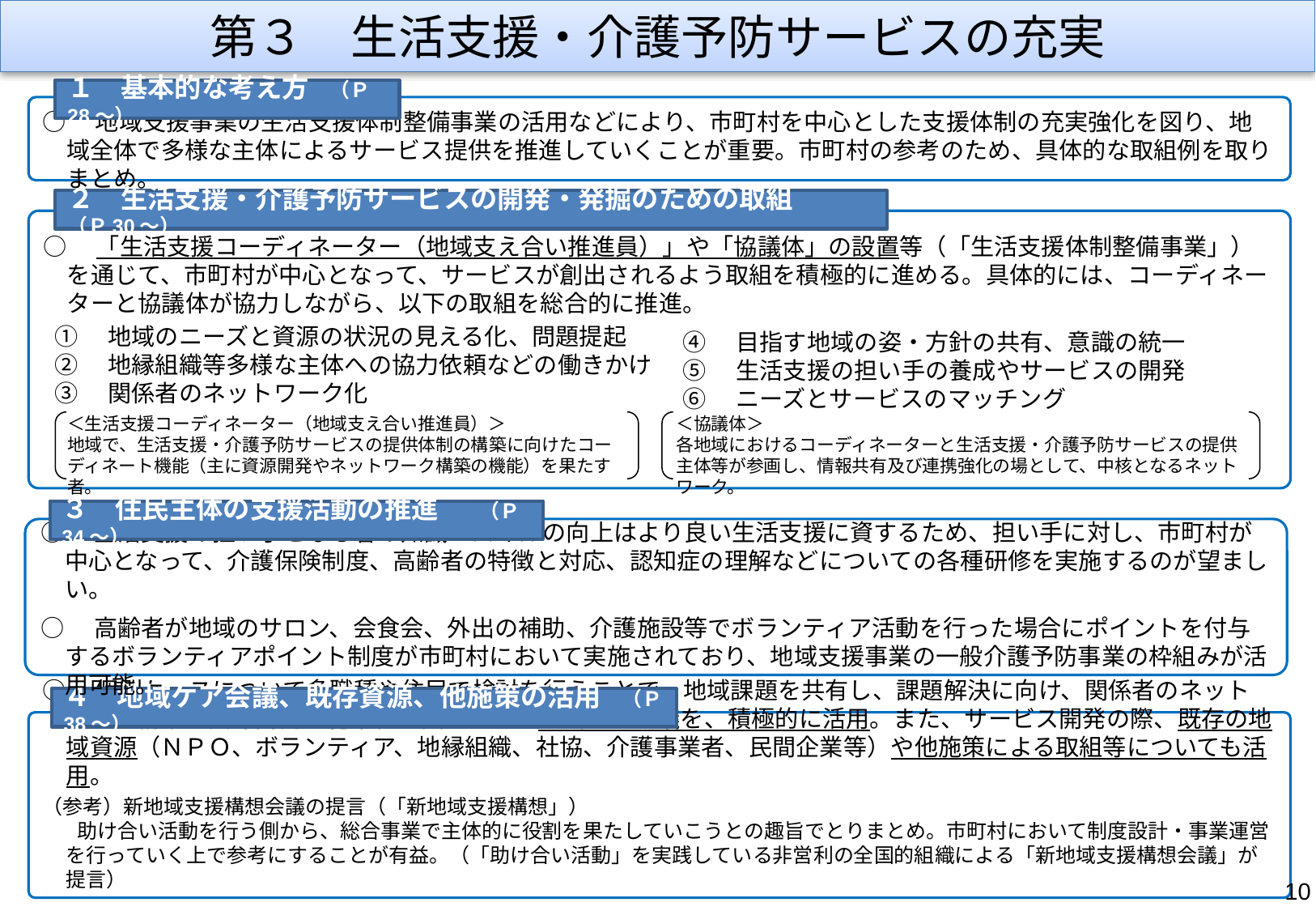

# 第３　生活支援・介護予防サービスの充実
１　基本的な考え方　（Ｐ28～）

○　地域支援事業の生活支援体制整備事業の活用などにより、市町村を中心とした支援体制の充実強化を図り、地域全体で多様な主体によるサービス提供を推進していくことが重要。市町村の参考のため、具体的な取組例を取りまとめ。
２　生活支援・介護予防サービスの開発・発掘のための取組　　（Ｐ30～）

○　「生活支援コーディネーター（地域支え合い推進員）」や「協議体」の設置等（「生活支援体制整備事業」）を通じて、市町村が中心となって、サービスが創出されるよう取組を積極的に進める。具体的には、コーディネーターと協議体が協力しながら、以下の取組を総合的に推進。
①　地域のニーズと資源の状況の見える化、問題提起
②　地縁組織等多様な主体への協力依頼などの働きかけ
③　関係者のネットワーク化

④　目指す地域の姿・方針の共有、意識の統一
⑤　生活支援の担い手の養成やサービスの開発
⑥　ニーズとサービスのマッチング
＜生活支援コーディネーター（地域支え合い推進員）＞
地域で、生活支援・介護予防サービスの提供体制の構築に向けたコーディネート機能（主に資源開発やネットワーク構築の機能）を果たす者。
＜協議体＞
各地域におけるコーディネーターと生活支援・介護予防サービスの提供主体等が参画し、情報共有及び連携強化の場として、中核となるネットワーク。

３　住民主体の支援活動の推進　　（Ｐ34～）

○　生活支援の担い手となる者の知識・スキルの向上はより良い生活支援に資するため、担い手に対し、市町村が中心となって、介護保険制度、高齢者の特徴と対応、認知症の理解などについての各種研修を実施するのが望ましい。
○　高齢者が地域のサロン、会食会、外出の補助、介護施設等でボランティア活動を行った場合にポイントを付与するボランティアポイント制度が市町村において実施されており、地域支援事業の一般介護予防事業の枠組みが活用可能。
４　地域ケア会議、既存資源、他施策の活用　（Ｐ38～）

○　個別ケースについて多職種や住民で検討を行うことで、地域課題を共有し、課題解決に向け、関係者のネットワーク構築や資源開発、施策化を図っていく地域ケア会議を、積極的に活用。また、サービス開発の際、既存の地域資源（ＮＰＯ、ボランティア、地縁組織、社協、介護事業者、民間企業等）や他施策による取組等についても活用。
（参考）新地域支援構想会議の提言（「新地域支援構想」）
助け合い活動を行う側から、総合事業で主体的に役割を果たしていこうとの趣旨でとりまとめ。市町村において制度設計・事業運営を行っていく上で参考にすることが有益。（「助け合い活動」を実践している非営利の全国的組織による「新地域支援構想会議」が提言）
10